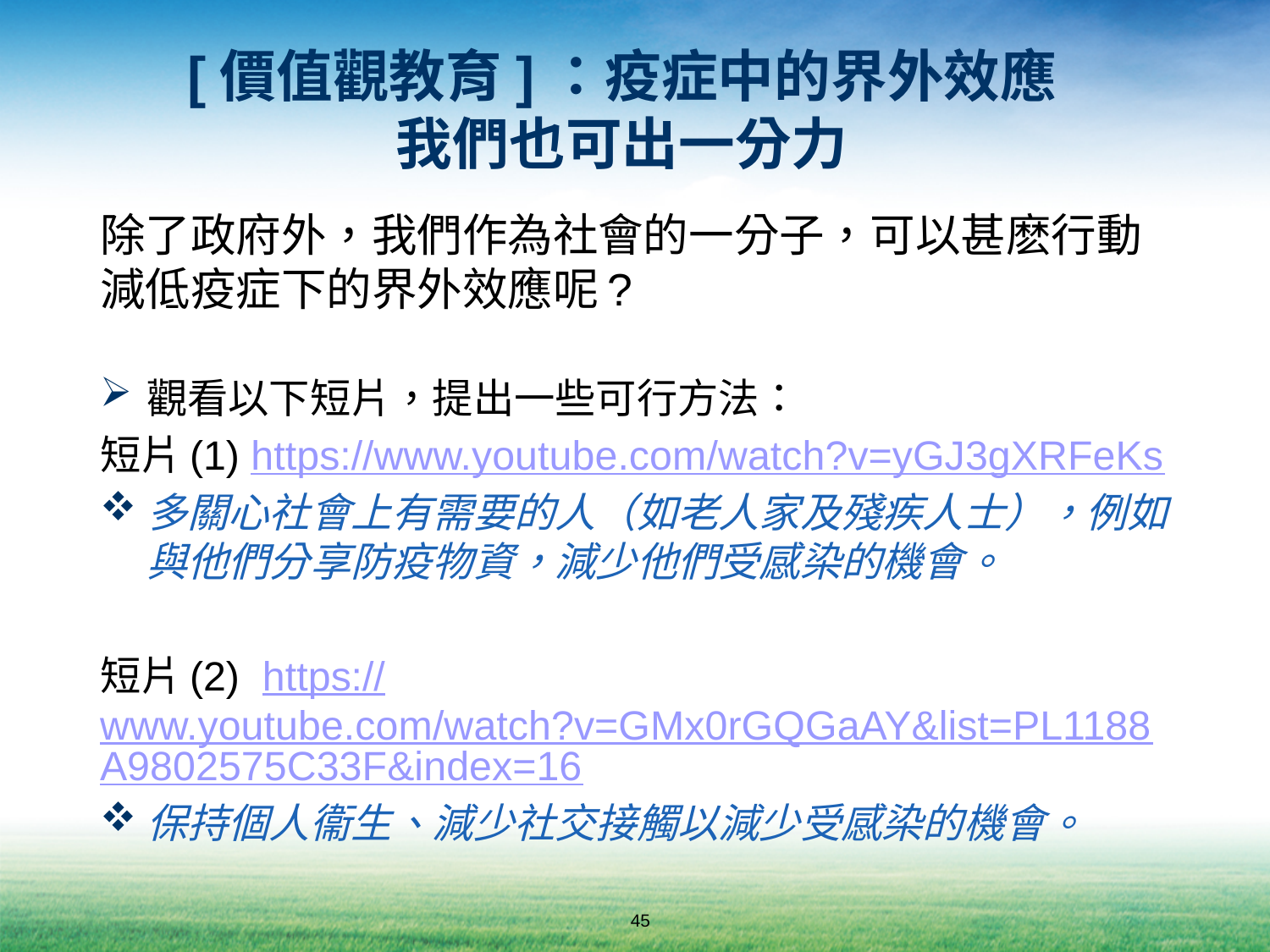

# [價值觀教育]：疫症中的界外效應 我們也可出一分力
除了政府外，我們作為社會的一分子，可以甚麽行動減低疫症下的界外效應呢?

觀看以下短片，提出一些可行方法：
短片(1) https://www.youtube.com/watch?v=yGJ3gXRFeKs
多關心社會上有需要的人（如老人家及殘疾人士），例如與他們分享防疫物資，減少他們受感染的機會。

短片(2)  https://www.youtube.com/watch?v=GMx0rGQGaAY&list=PL1188A9802575C33F&index=16
保持個人衞生、減少社交接觸以減少受感染的機會。

45